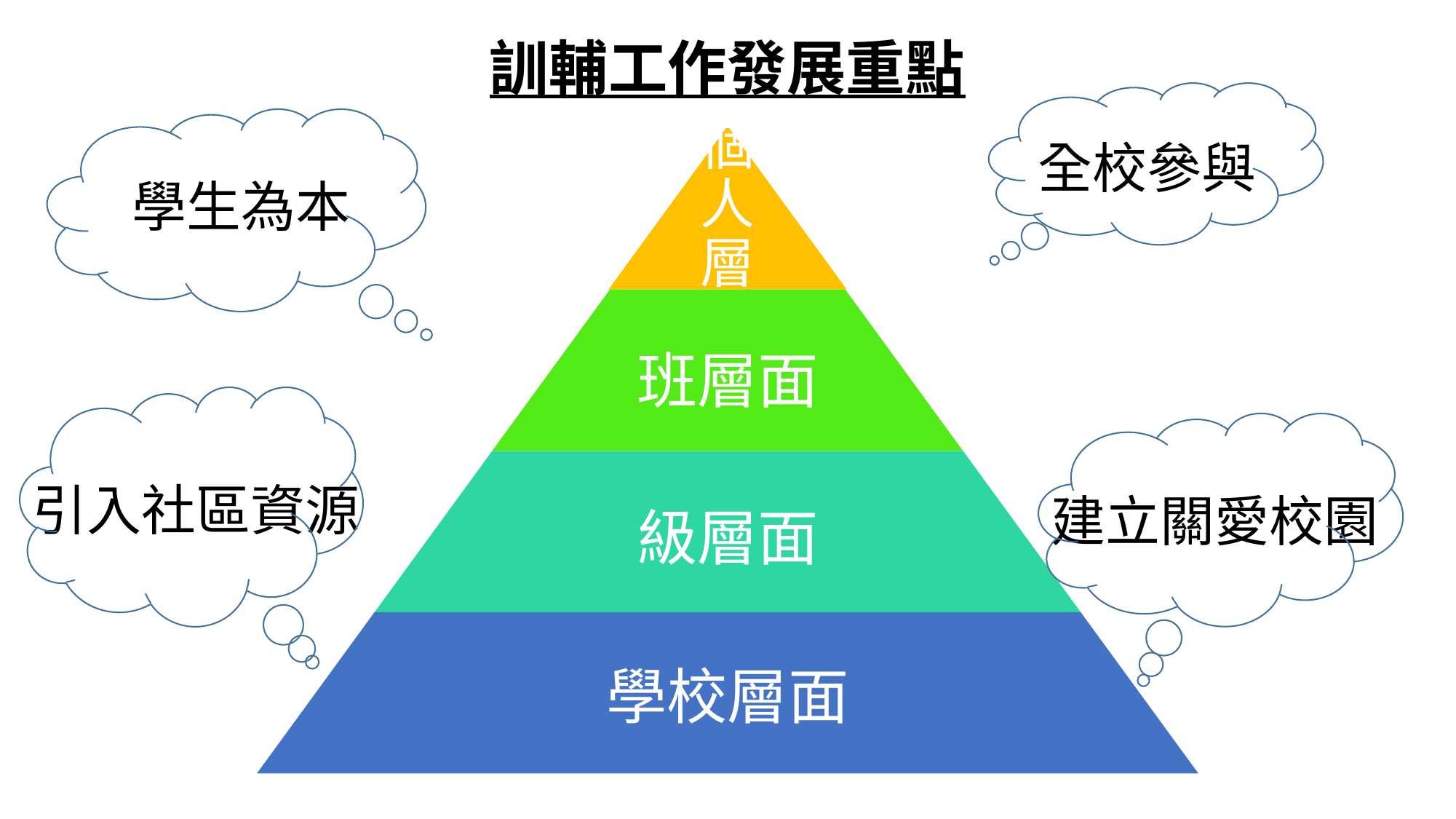

# 訓輔工作發展重點

個人層面
班層面
級層面
學校層面
全校參與
學生為本

引入社區資源
建立關愛校園